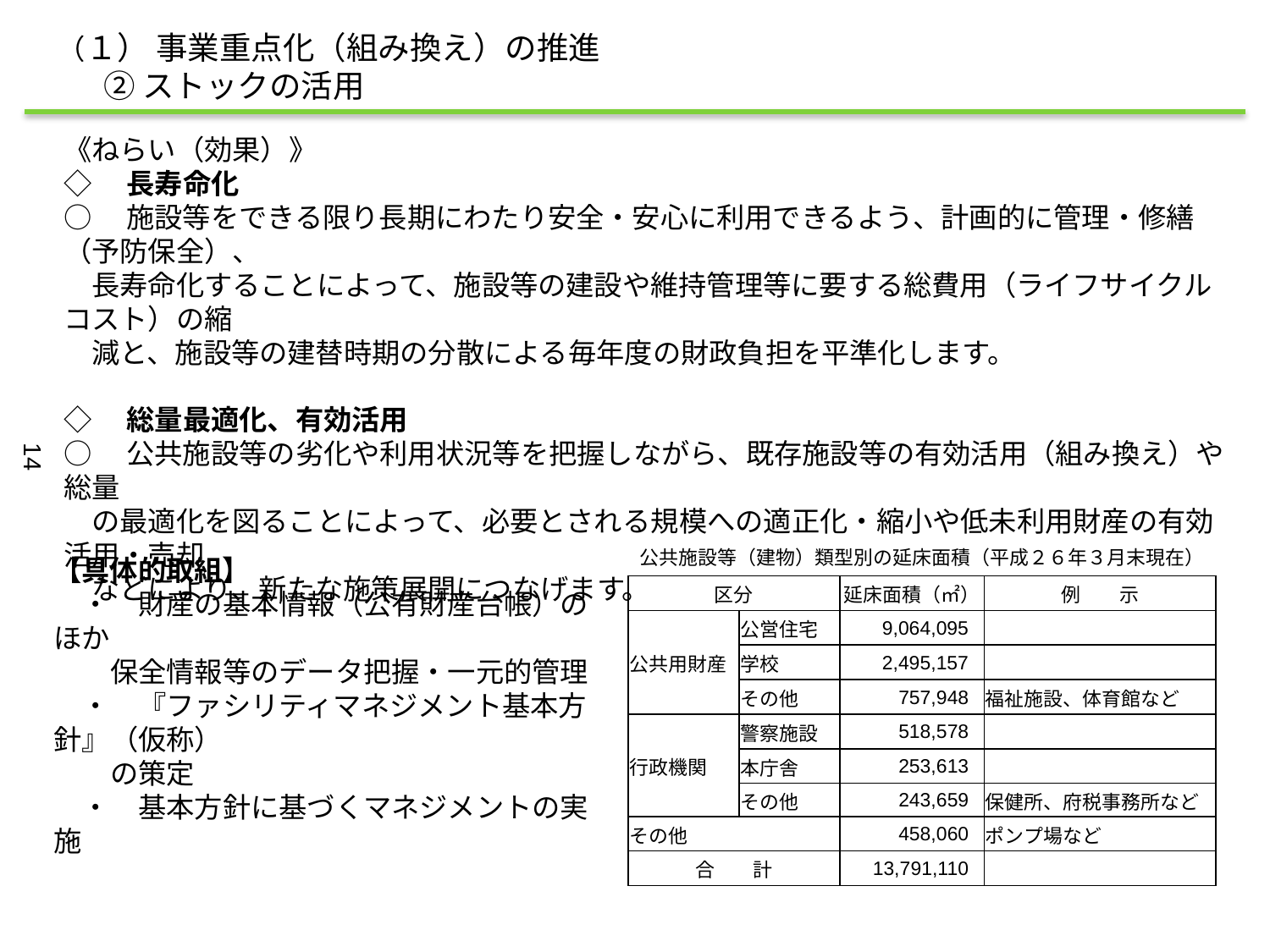

（１） 事業重点化（組み換え）の推進
　  ② ストックの活用
《ねらい（効果）》
◇　長寿命化
○　施設等をできる限り長期にわたり安全・安心に利用できるよう、計画的に管理・修繕（予防保全）、
　長寿命化することによって、施設等の建設や維持管理等に要する総費用（ライフサイクルコスト）の縮
　減と、施設等の建替時期の分散による毎年度の財政負担を平準化します。

◇　総量最適化、有効活用
○　公共施設等の劣化や利用状況等を把握しながら、既存施設等の有効活用（組み換え）や総量
　の最適化を図ることによって、必要とされる規模への適正化・縮小や低未利用財産の有効活用・売却
　などにより、新たな施策展開につなげます。
 14
| 公共施設等（建物）類型別の延床面積（平成２６年３月末現在） |  |  |  |
| --- | --- | --- | --- |
| 区分 |  | 延床面積（㎡） | 例　　示 |
| 公共用財産 | 公営住宅 | 9,064,095 |  |
|  | 学校 | 2,495,157 |  |
|  | その他 | 757,948 | 福祉施設、体育館など |
| 行政機関 | 警察施設 | 518,578 |  |
|  | 本庁舎 | 253,613 |  |
|  | その他 | 243,659 | 保健所、府税事務所など |
| その他 |  | 458,060 | ポンプ場など |
| 合　　計 |  | 13,791,110 |  |
【具体的取組】
　・　財産の基本情報（公有財産台帳）のほか
　　保全情報等のデータ把握・一元的管理
　・　『ファシリティマネジメント基本方針』（仮称）
　　の策定
　・　基本方針に基づくマネジメントの実施